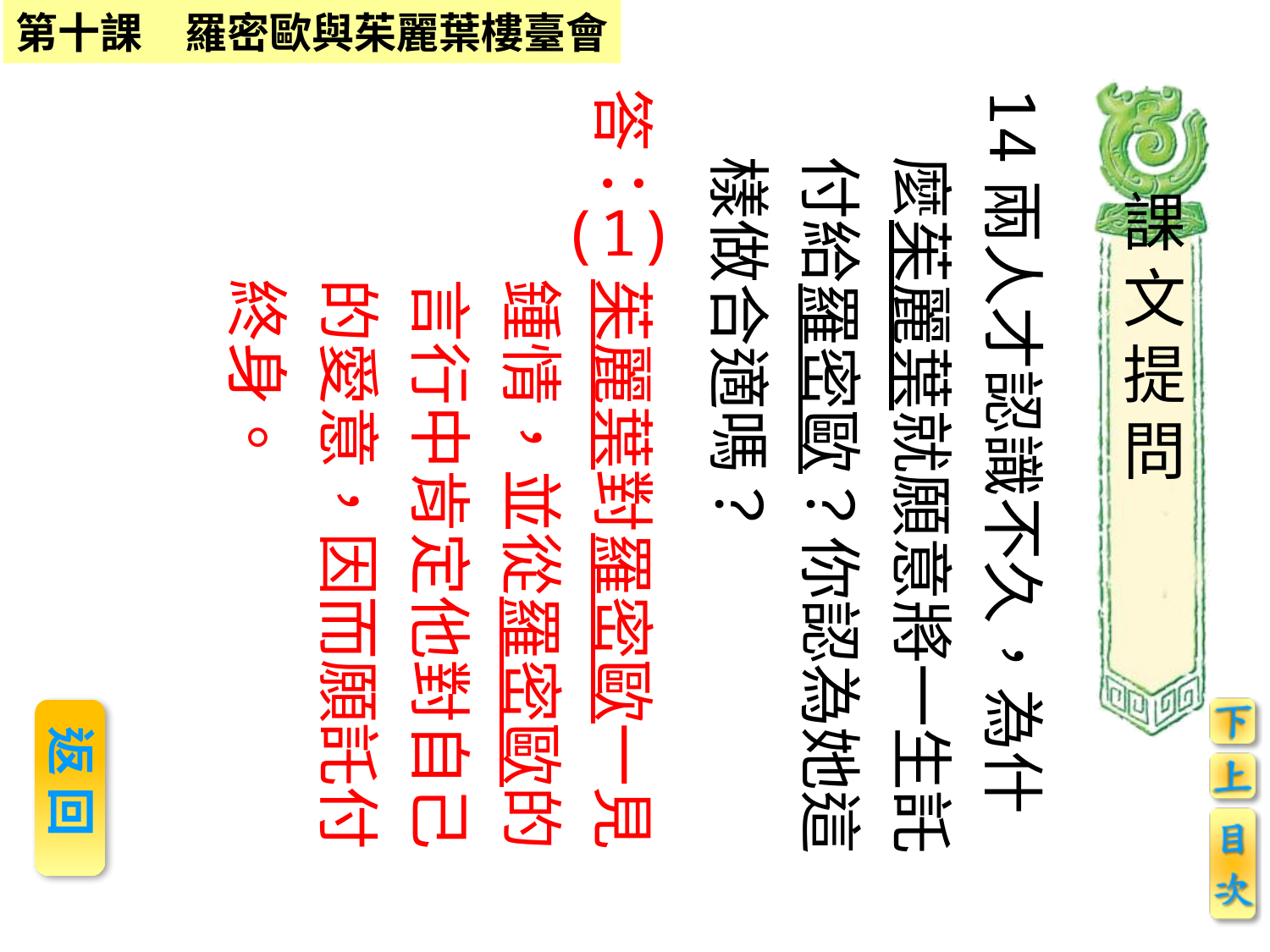

答：　茱麗葉對羅密歐一見
　　　鍾情，並從羅密歐的
　　　言行中肯定他對自己
　　　的愛意，因而願託付
　　　終身。
(1)
14兩人才認識不久，為什麼茱麗葉就願意將一生託付給羅密歐？你認為她這樣做合適嗎？
課文提問
 返 回